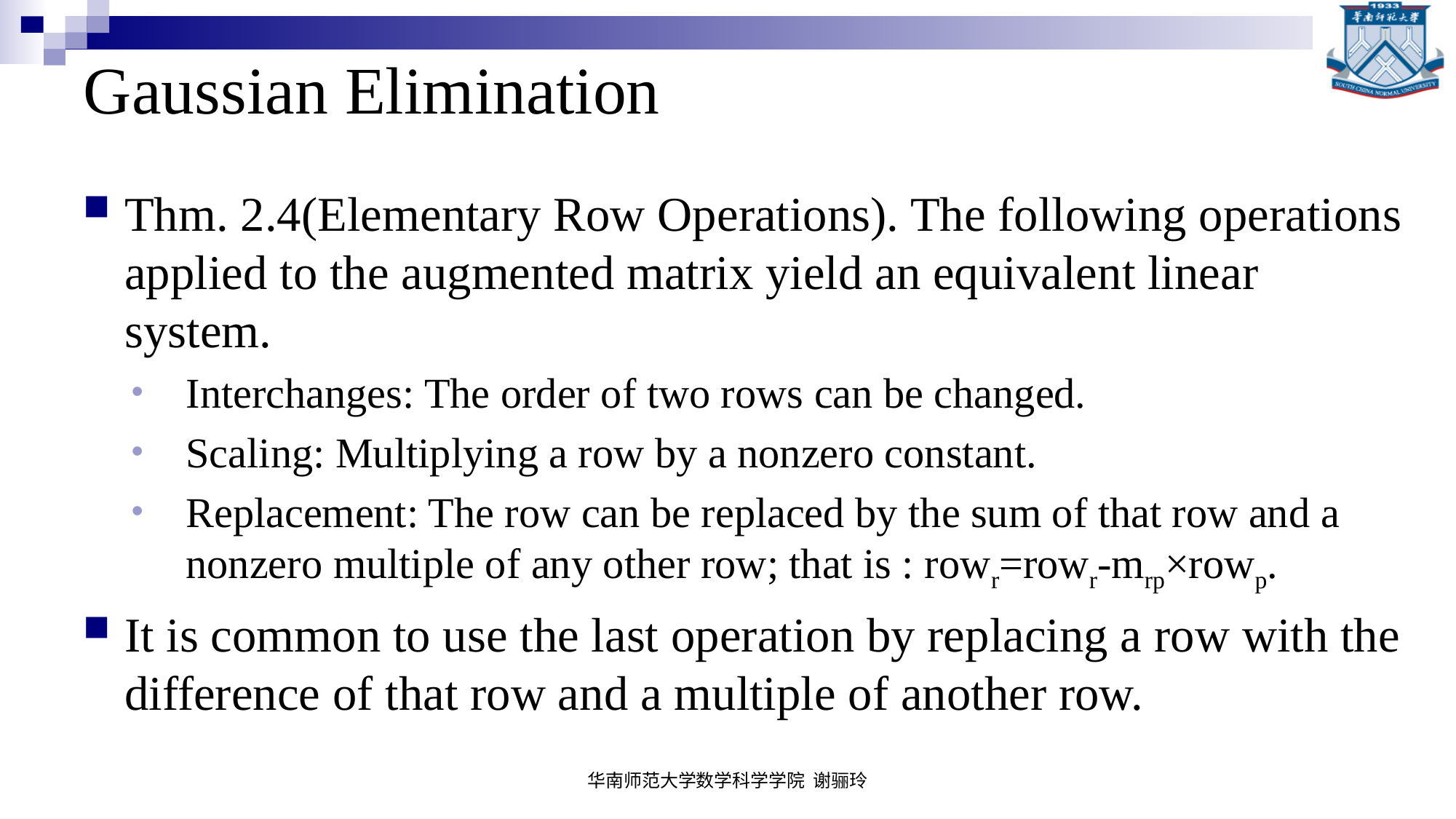

# Gaussian Elimination
Thm. 2.4(Elementary Row Operations). The following operations applied to the augmented matrix yield an equivalent linear system.
Interchanges: The order of two rows can be changed.
Scaling: Multiplying a row by a nonzero constant.
Replacement: The row can be replaced by the sum of that row and a nonzero multiple of any other row; that is : rowr=rowr-mrp×rowp.
It is common to use the last operation by replacing a row with the difference of that row and a multiple of another row.
华南师范大学数学科学学院  谢骊玲